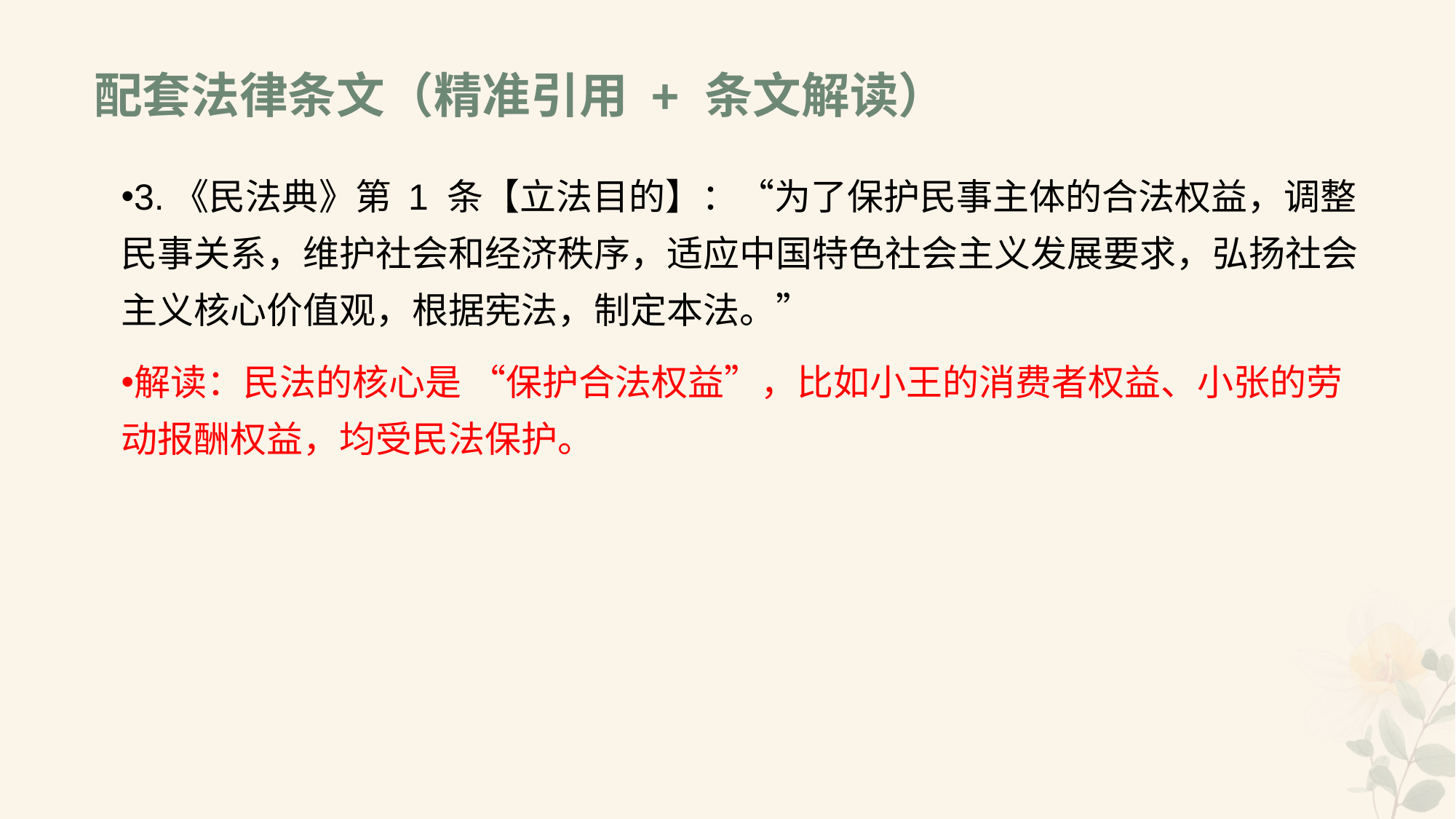

# 配套法律条文（精准引用 + 条文解读）
3.《民法典》第 1 条【立法目的】：“为了保护民事主体的合法权益，调整民事关系，维护社会和经济秩序，适应中国特色社会主义发展要求，弘扬社会主义核心价值观，根据宪法，制定本法。”
解读：民法的核心是 “保护合法权益”，比如小王的消费者权益、小张的劳动报酬权益，均受民法保护。